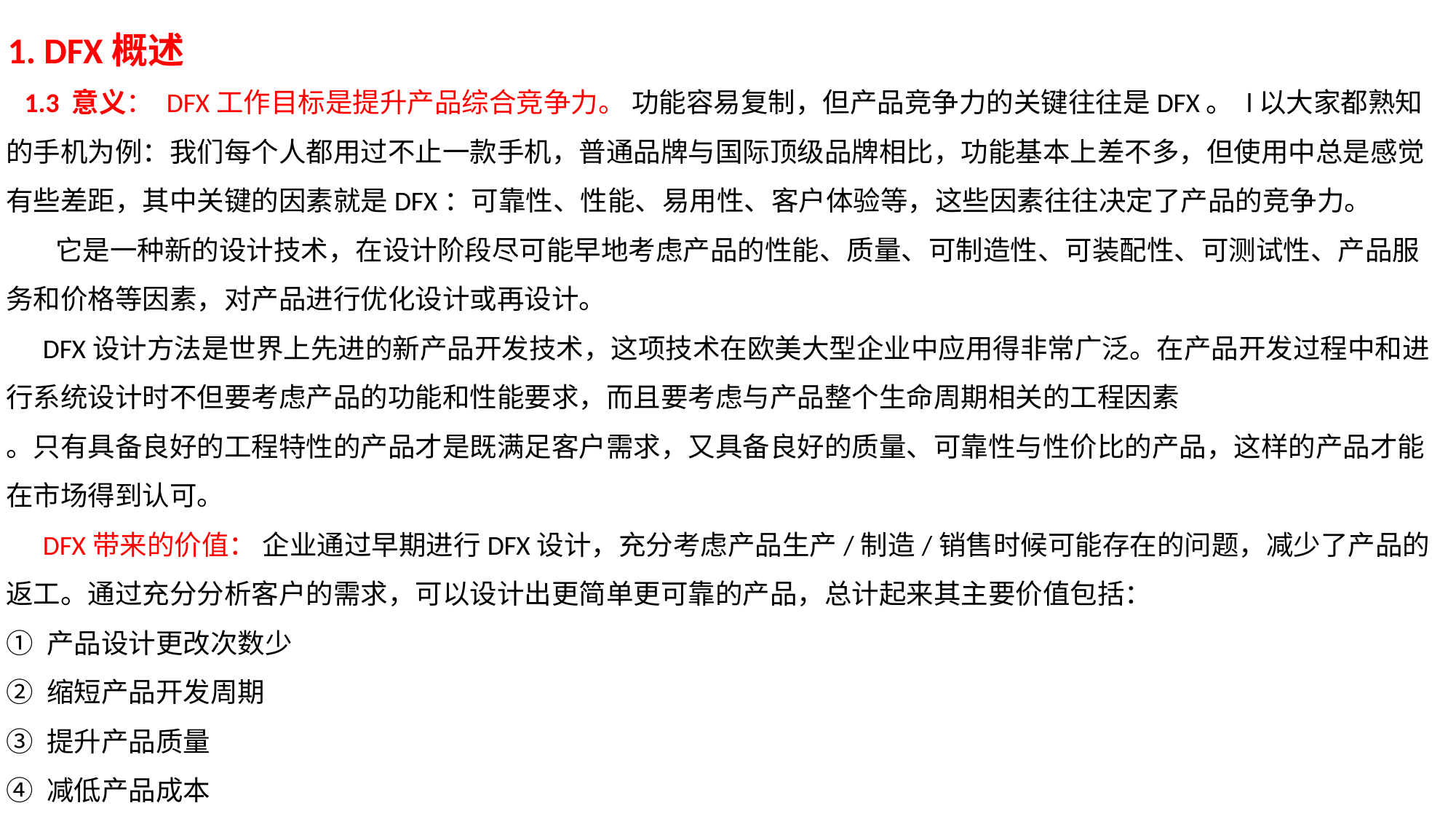

1. DFX概述
   1.3 意义： DFX工作目标是提升产品综合竞争力。 功能容易复制，但产品竞争力的关键往往是DFX。 l以大家都熟知的手机为例：我们每个人都用过不止一款手机，普通品牌与国际顶级品牌相比，功能基本上差不多，但使用中总是感觉有些差距，其中关键的因素就是DFX：可靠性、性能、易用性、客户体验等，这些因素往往决定了产品的竞争力。
       它是一种新的设计技术，在设计阶段尽可能早地考虑产品的性能、质量、可制造性、可装配性、可测试性、产品服务和价格等因素，对产品进行优化设计或再设计。
      DFX设计方法是世界上先进的新产品开发技术，这项技术在欧美大型企业中应用得非常广泛。在产品开发过程中和进行系统设计时不但要考虑产品的功能和性能要求，而且要考虑与产品整个生命周期相关的工程因素
。只有具备良好的工程特性的产品才是既满足客户需求，又具备良好的质量、可靠性与性价比的产品，这样的产品才能在市场得到认可。
      DFX带来的价值： 企业通过早期进行DFX设计，充分考虑产品生产/制造/销售时候可能存在的问题，减少了产品的返工。通过充分分析客户的需求，可以设计出更简单更可靠的产品，总计起来其主要价值包括：
产品设计更改次数少
缩短产品开发周期
提升产品质量
减低产品成本